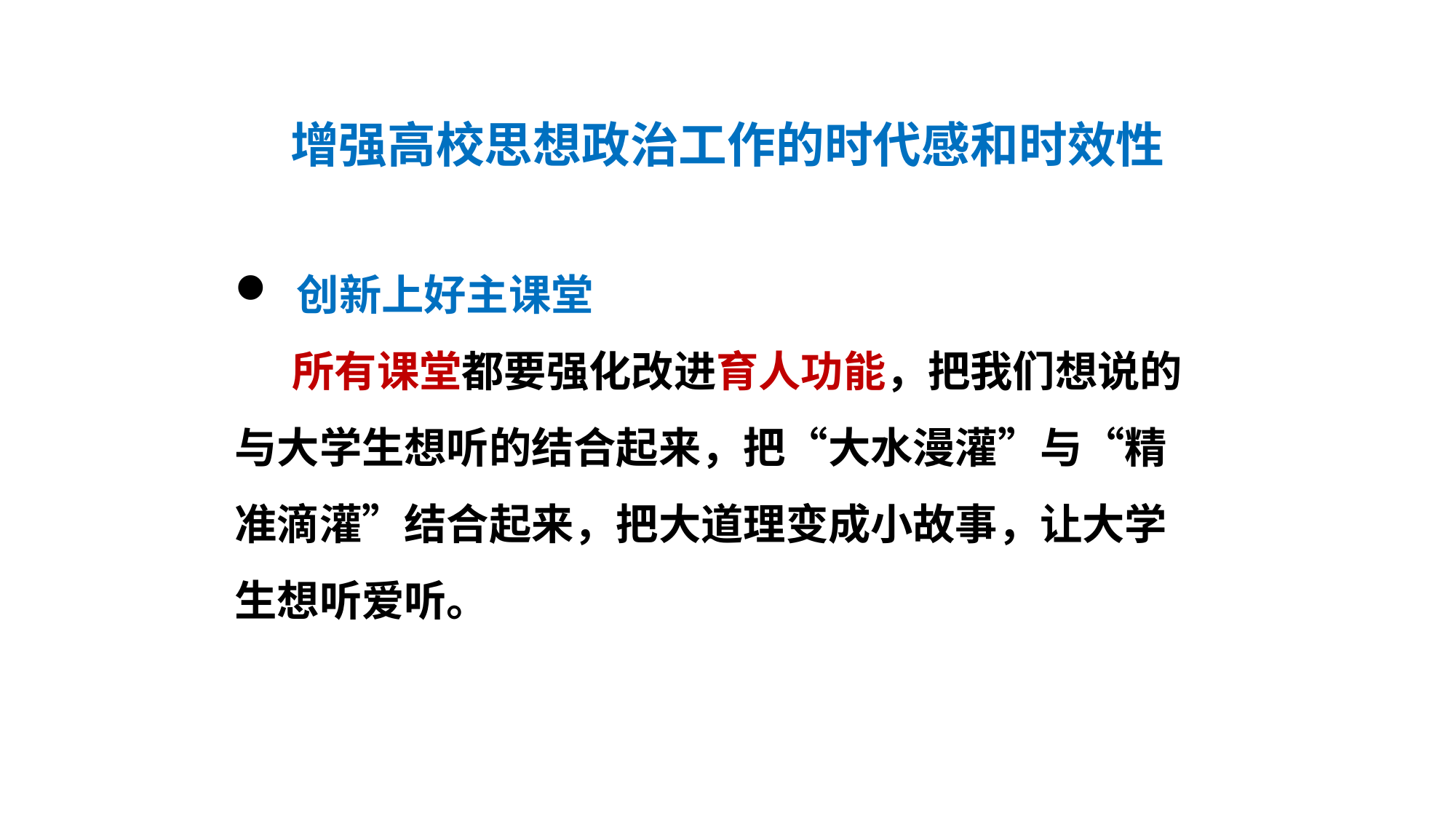

增强高校思想政治工作的时代感和时效性
 创新上好主课堂
     所有课堂都要强化改进育人功能，把我们想说的与大学生想听的结合起来，把“大水漫灌”与“精准滴灌”结合起来，把大道理变成小故事，让大学生想听爱听。